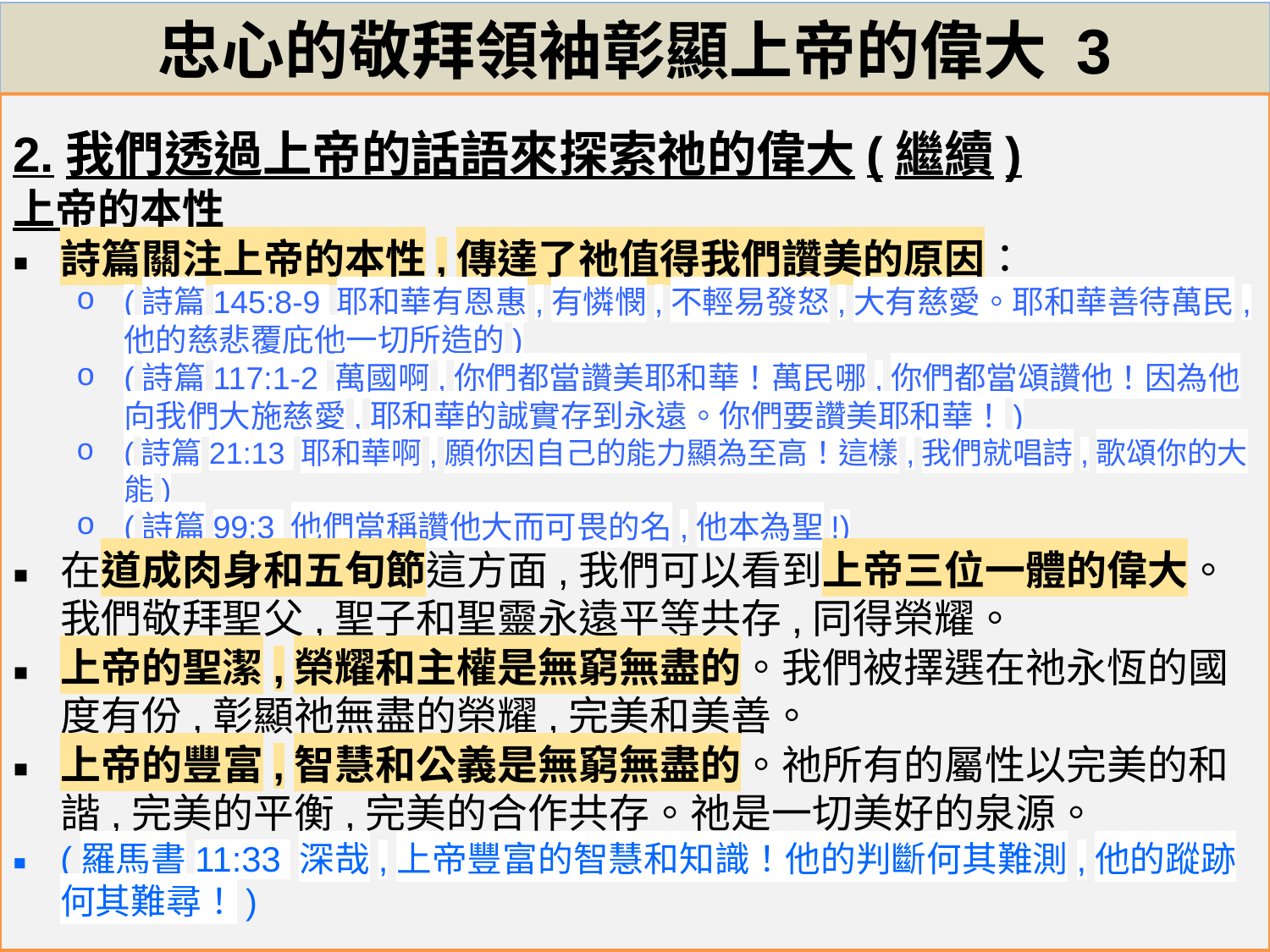

# 忠心的敬拜領袖彰顯上帝的偉大 3
2.我們透過上帝的話語來探索祂的偉大(繼續)
上帝的本性
詩篇關注上帝的本性,傳達了祂值得我們讚美的原因：
(詩篇145:8-9 耶和華有恩惠,有憐憫,不輕易發怒,大有慈愛。耶和華善待萬民,他的慈悲覆庇他一切所造的)
(詩篇117:1-2 萬國啊,你們都當讚美耶和華！萬民哪,你們都當頌讚他！因為他向我們大施慈愛,耶和華的誠實存到永遠。你們要讚美耶和華！)
(詩篇21:13 耶和華啊,願你因自己的能力顯為至高！這樣,我們就唱詩,歌頌你的大能)
(詩篇99:3 他們當稱讚他大而可畏的名,他本為聖!)
在道成肉身和五旬節這方面,我們可以看到上帝三位一體的偉大。我們敬拜聖父,聖子和聖靈永遠平等共存,同得榮耀。
上帝的聖潔,榮耀和主權是無窮無盡的。我們被擇選在祂永恆的國度有份,彰顯祂無盡的榮耀,完美和美善。
上帝的豐富,智慧和公義是無窮無盡的。祂所有的屬性以完美的和諧,完美的平衡,完美的合作共存。祂是一切美好的泉源。
(羅馬書11:33 深哉,上帝豐富的智慧和知識！他的判斷何其難測,他的蹤跡何其難尋！)